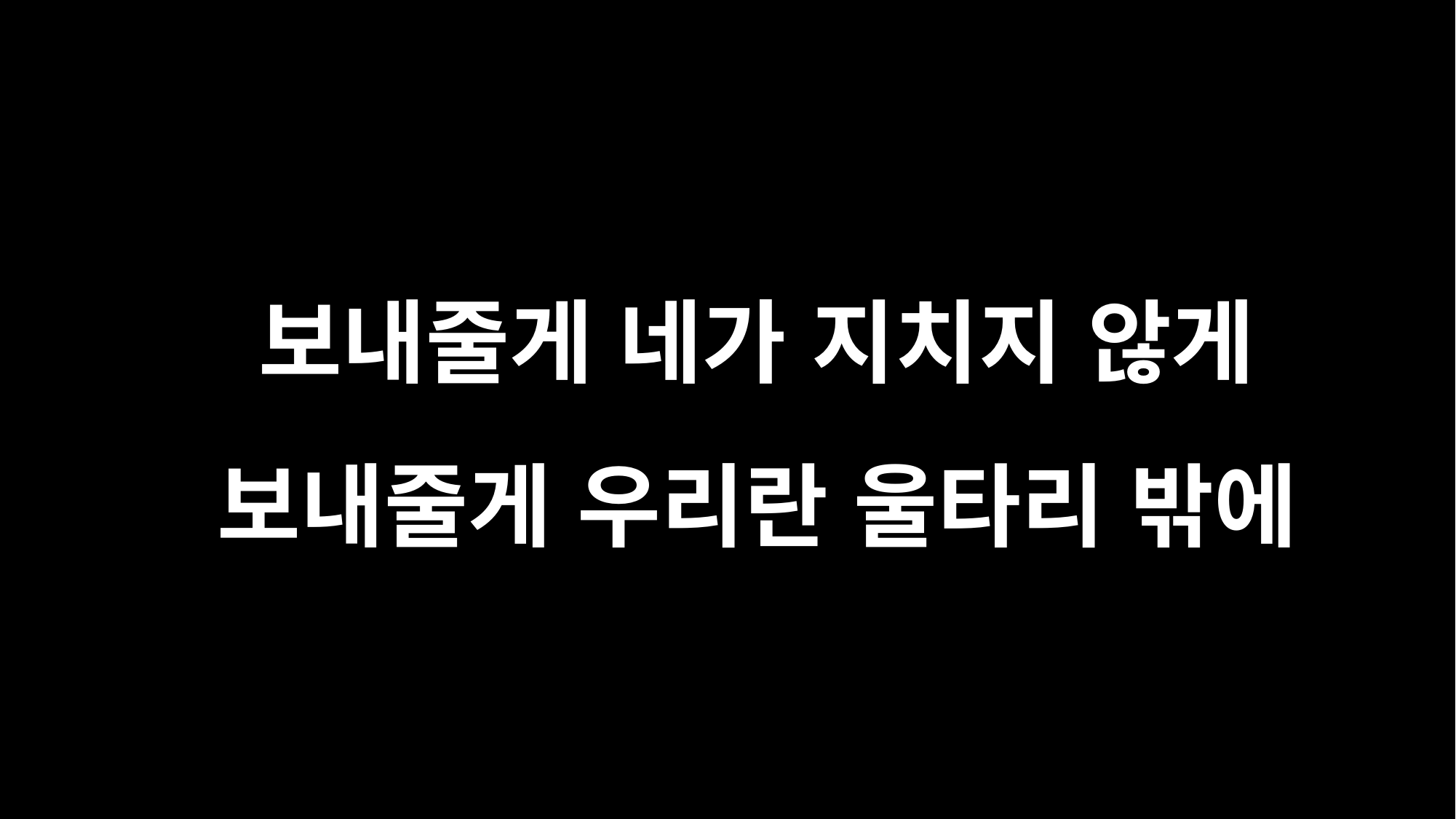

보내줄게 네가 지치지 않게
보내줄게 우리란 울타리 밖에